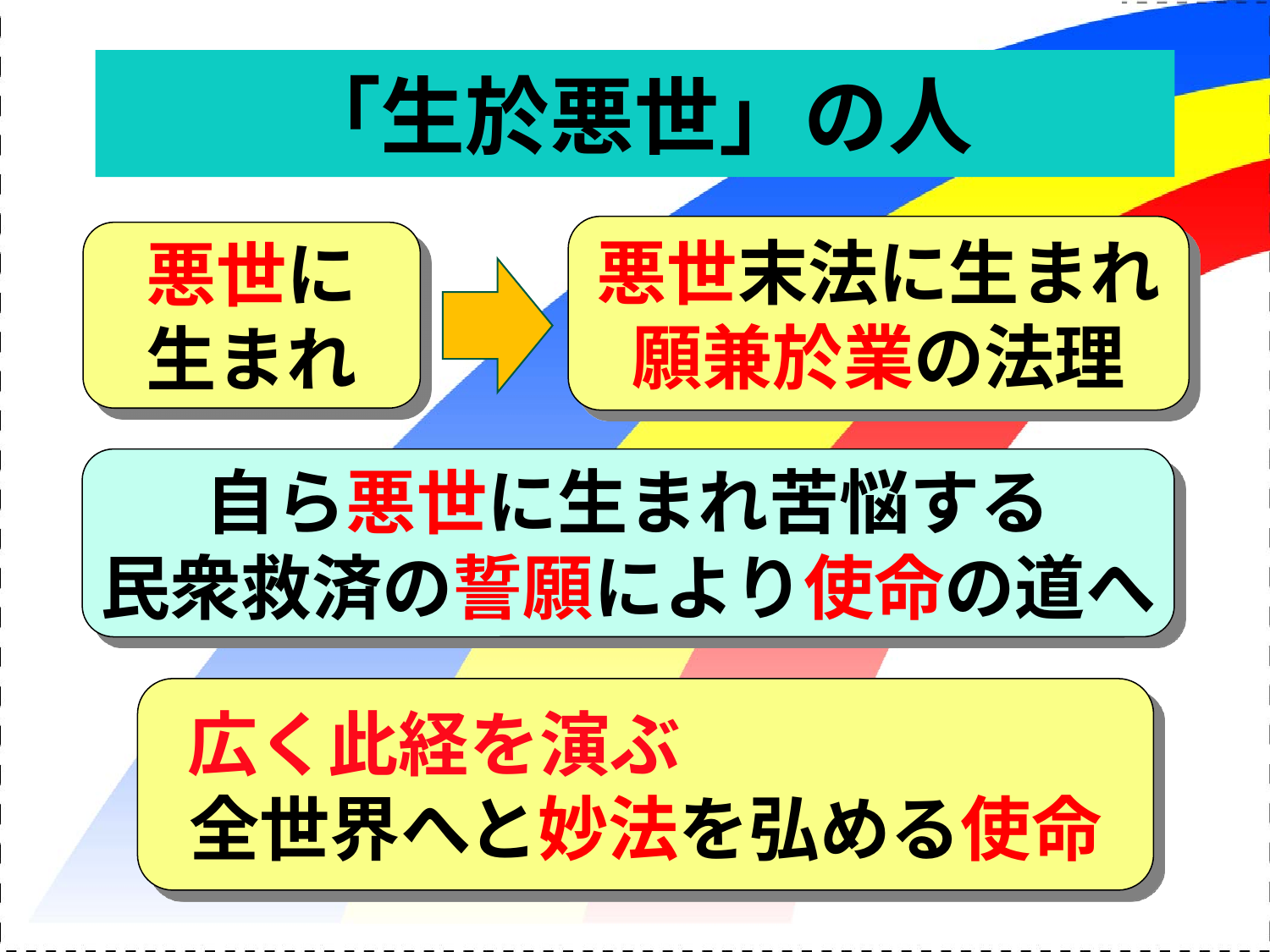

# 「生於悪世」の人
悪世末法に生まれ
願兼於業の法理
悪世に
生まれ

自ら悪世に生まれ苦悩する
民衆救済の誓願により使命の道へ
広く此経を演ぶ
全世界へと妙法を弘める使命